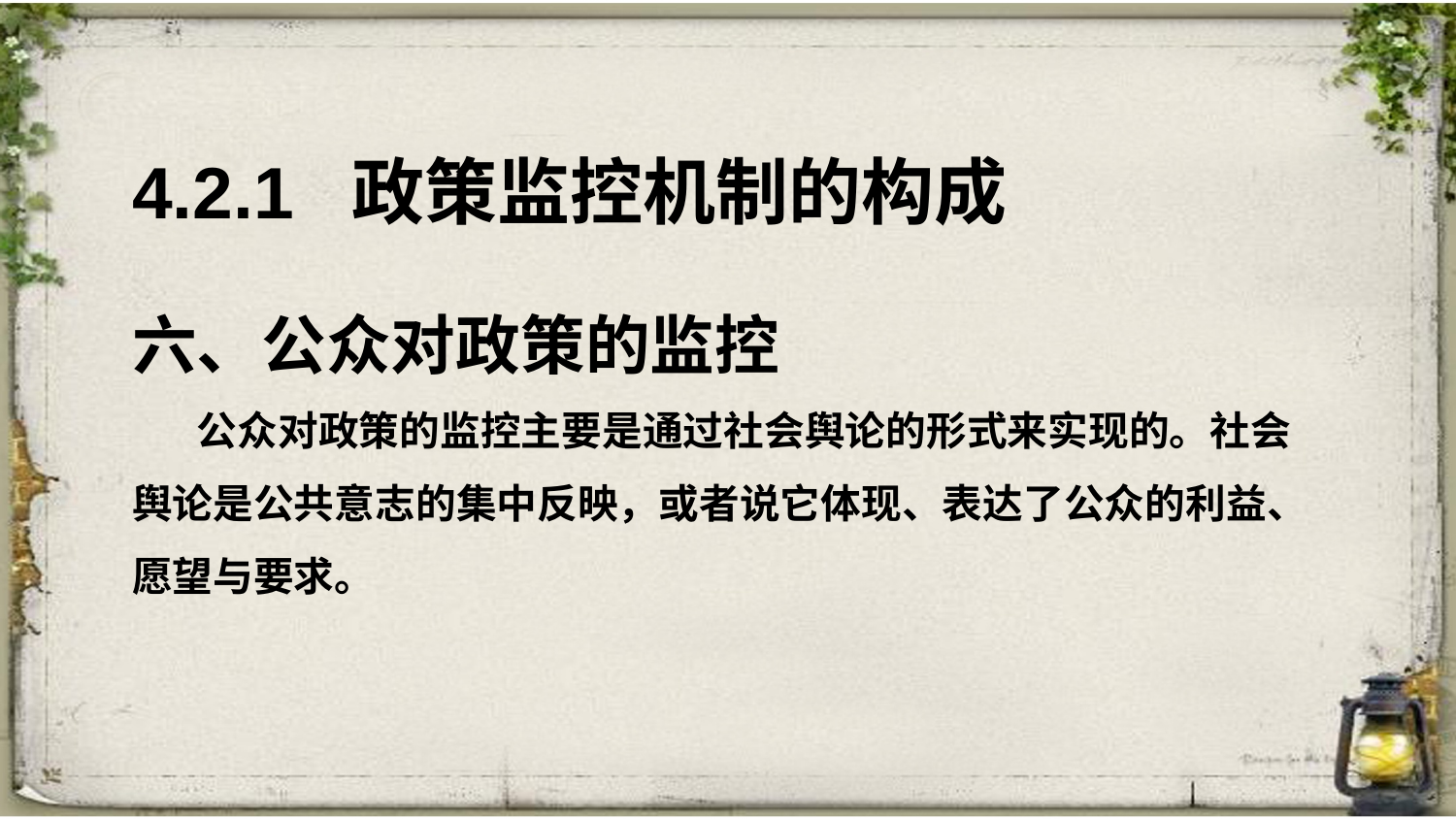

4.2.1  政策监控机制的构成
六、公众对政策的监控
      公众对政策的监控主要是通过社会舆论的形式来实现的。社会
舆论是公共意志的集中反映，或者说它体现、表达了公众的利益、
愿望与要求。